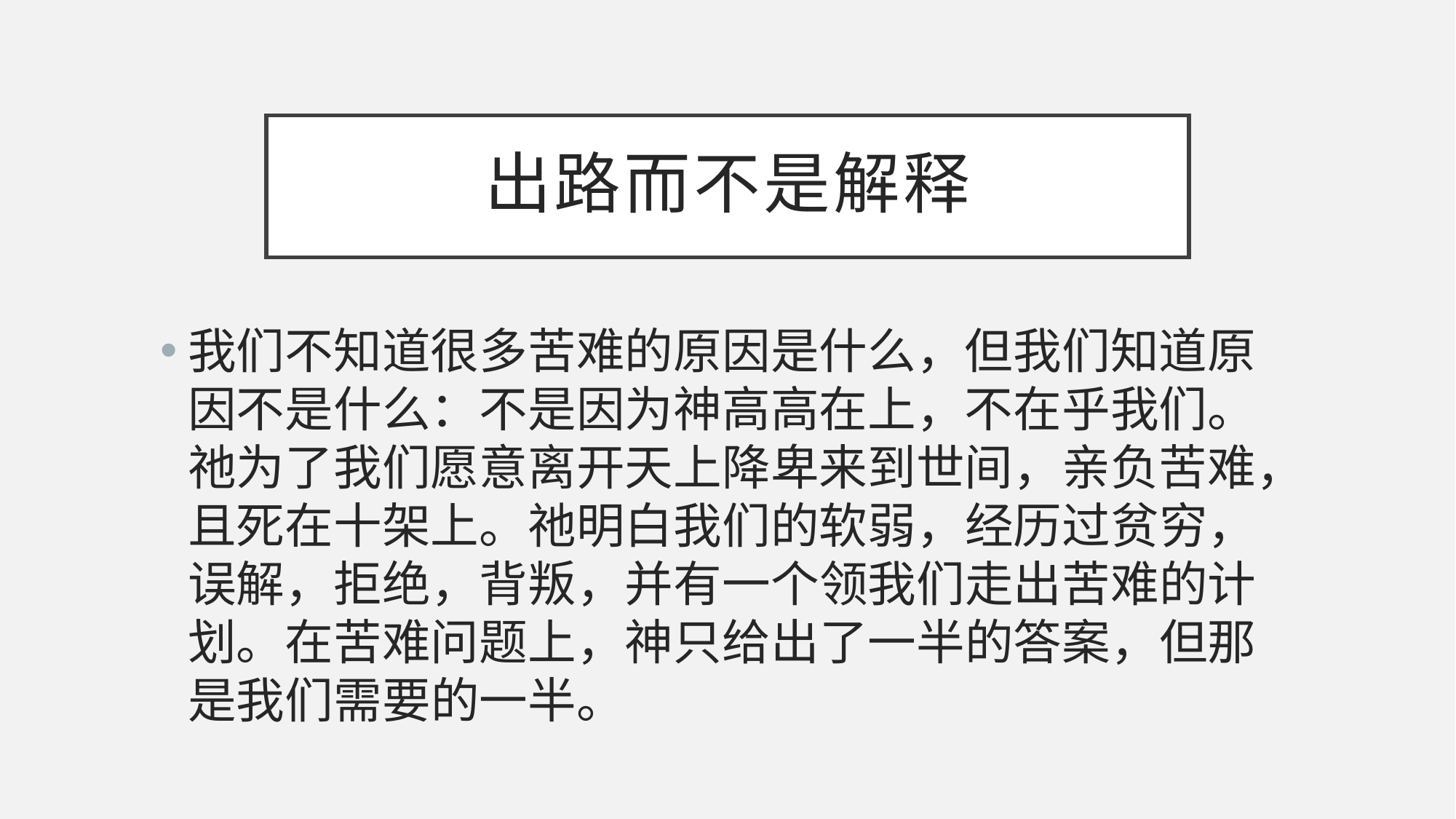

# 出路而不是解释
我们不知道很多苦难的原因是什么，但我们知道原因不是什么：不是因为神高高在上，不在乎我们。祂为了我们愿意离开天上降卑来到世间，亲负苦难，且死在十架上。祂明白我们的软弱，经历过贫穷，误解，拒绝，背叛，并有一个领我们走出苦难的计划。在苦难问题上，神只给出了一半的答案，但那是我们需要的一半。